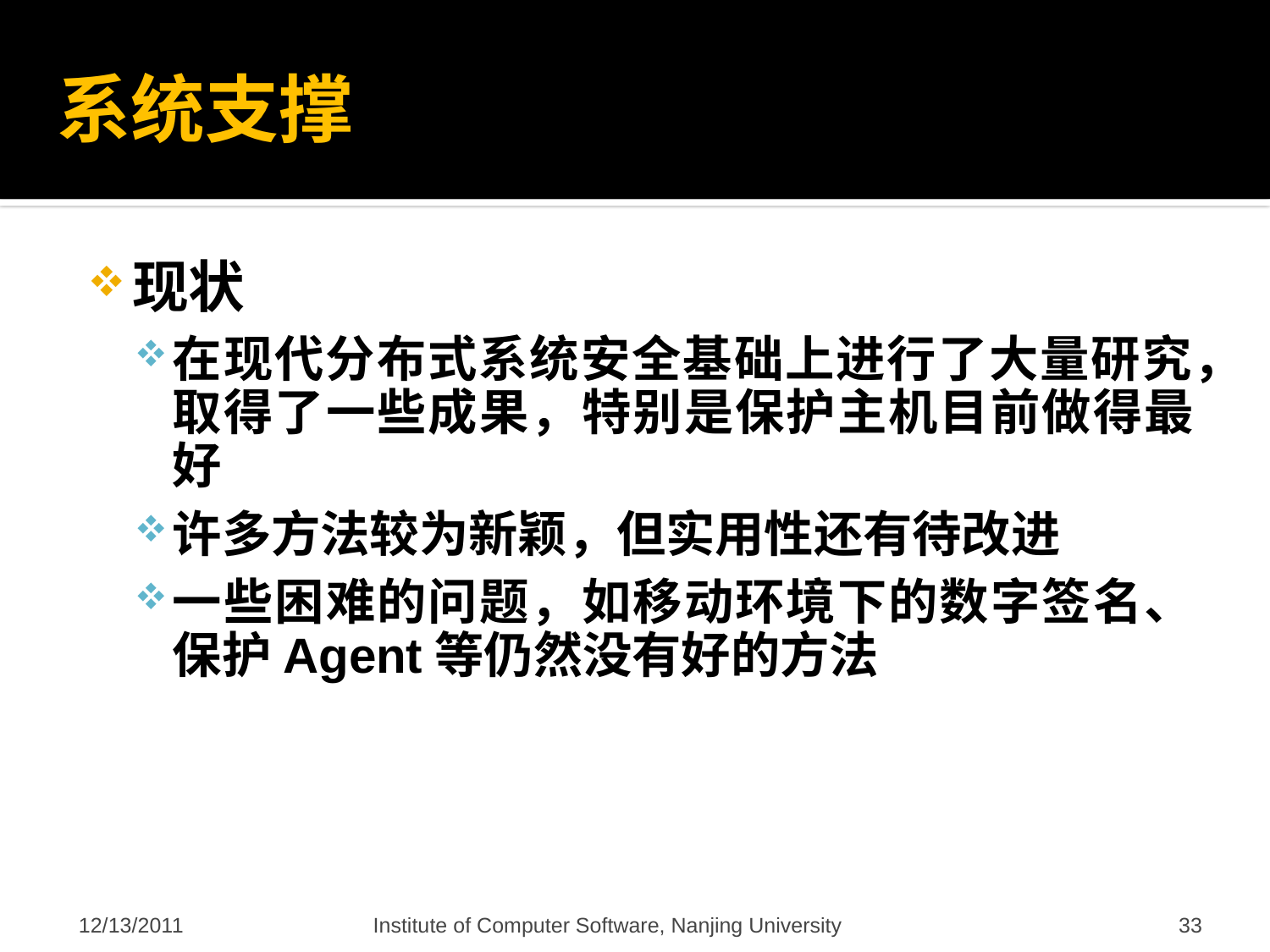

# 系统支撑
现状
在现代分布式系统安全基础上进行了大量研究，取得了一些成果，特别是保护主机目前做得最好
许多方法较为新颖，但实用性还有待改进
一些困难的问题，如移动环境下的数字签名、保护Agent等仍然没有好的方法
33
12/13/2011
Institute of Computer Software, Nanjing University
33